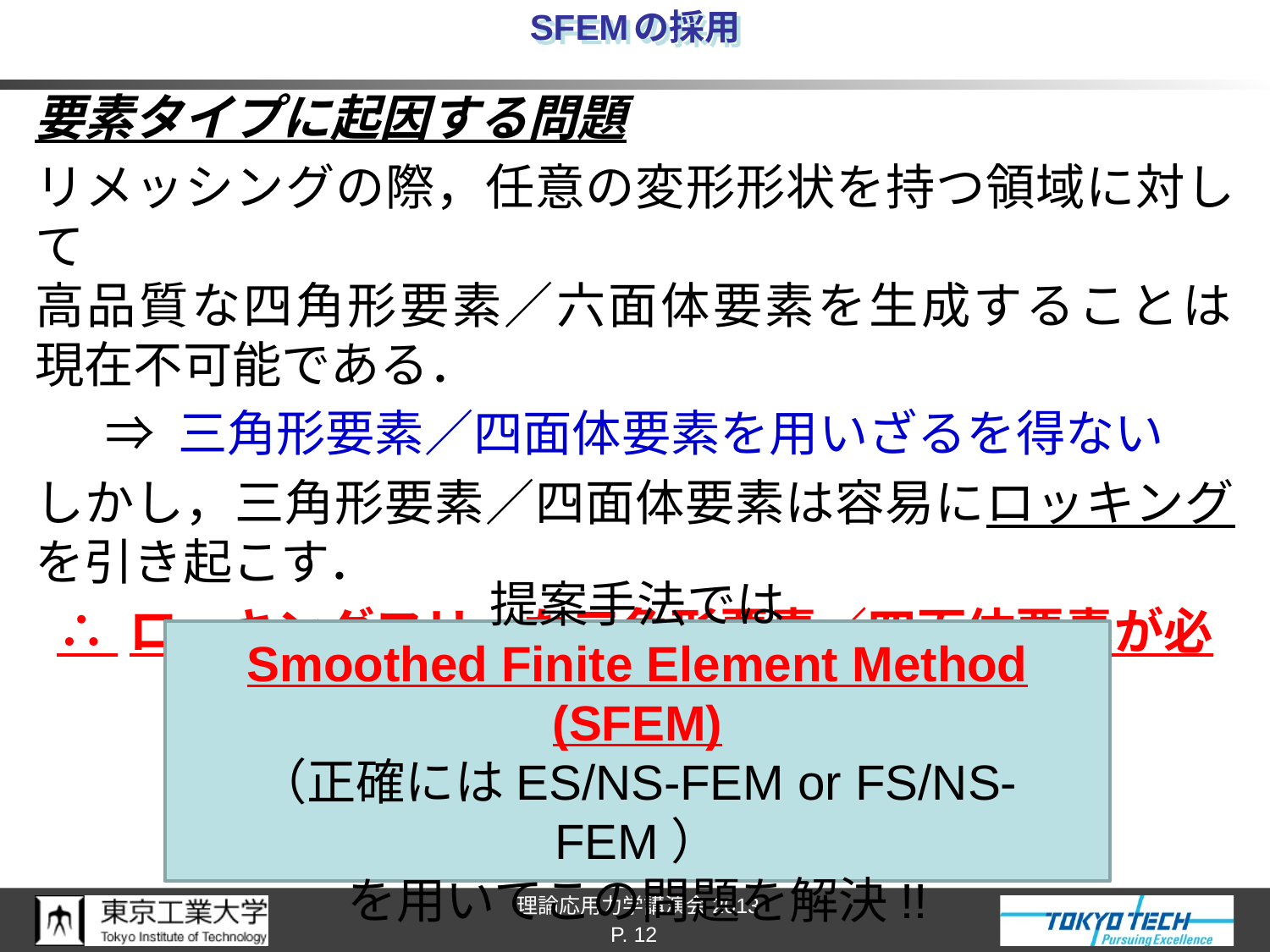

# SFEMの採用
要素タイプに起因する問題
リメッシングの際，任意の変形形状を持つ領域に対して
高品質な四角形要素／六面体要素を生成することは
現在不可能である．
⇒ 三角形要素／四面体要素を用いざるを得ない
しかし，三角形要素／四面体要素は容易にロッキング
を引き起こす．
∴ ロッキングフリーな三角形要素／四面体要素が必要

提案手法では
Smoothed Finite Element Method (SFEM)
（正確にはES/NS-FEM or FS/NS-FEM）
を用いてこの問題を解決!!
P. 12